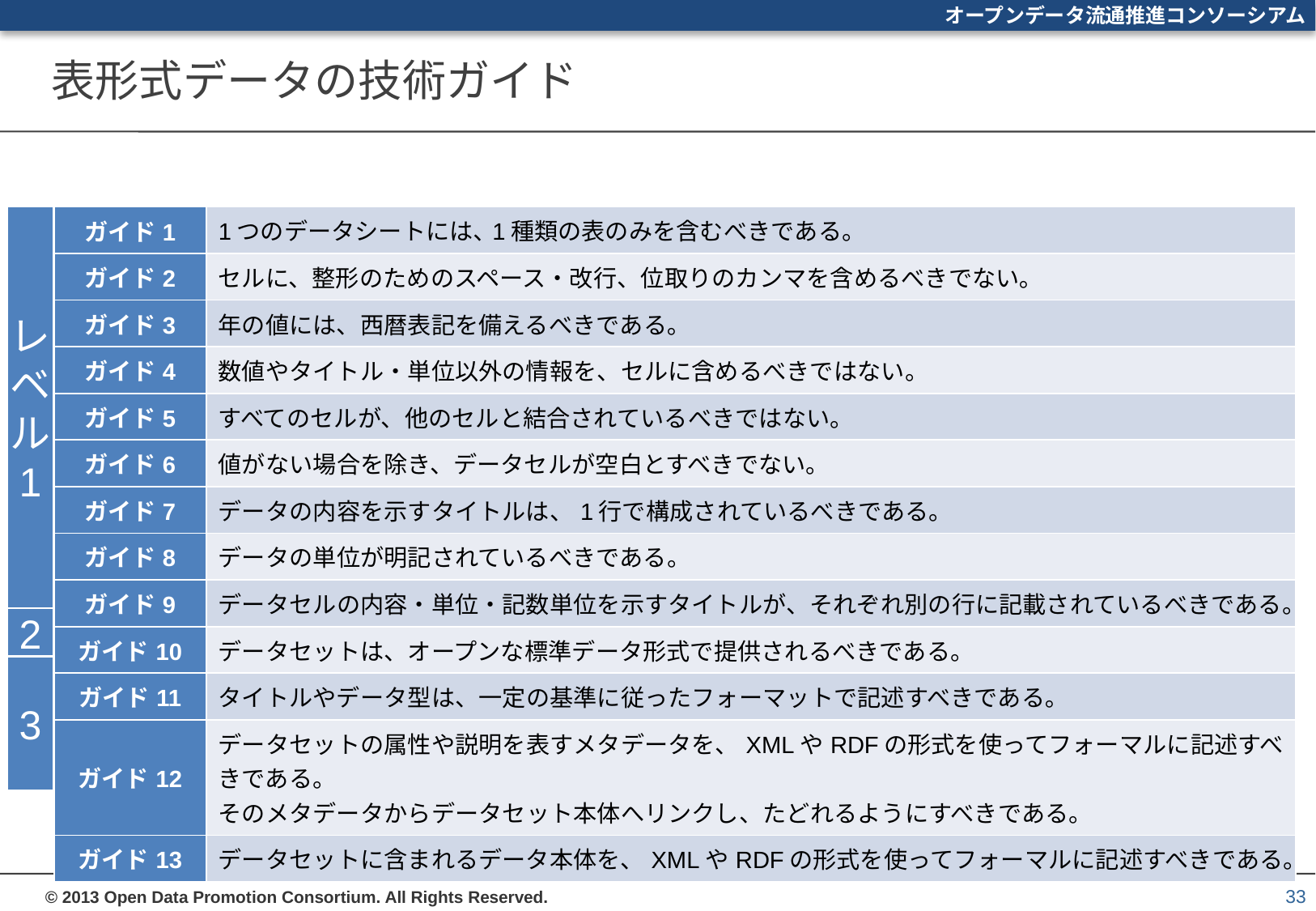

# 表形式データの技術ガイド
レ
ベ
ル
1
| ガイド1 | 1つのデータシートには､1種類の表のみを含むべきである。 |
| --- | --- |
| ガイド2 | セルに、整形のためのスペース・改行、位取りのカンマを含めるべきでない｡ |
| ガイド3 | 年の値には、西暦表記を備えるべきである｡ |
| ガイド4 | 数値やタイトル・単位以外の情報を、セルに含めるべきではない。 |
| ガイド5 | すべてのセルが、他のセルと結合されているべきではない。 |
| ガイド6 | 値がない場合を除き、データセルが空白とすべきでない。 |
| ガイド7 | データの内容を示すタイトルは、1行で構成されているべきである。 |
| ガイド8 | データの単位が明記されているべきである。 |
| ガイド9 | データセルの内容・単位・記数単位を示すタイトルが、それぞれ別の行に記載されているべきである。 |
| ガイド10 | データセットは、オープンな標準データ形式で提供されるべきである。 |
| ガイド11 | タイトルやデータ型は、一定の基準に従ったフォーマットで記述すべきである｡ |
| ガイド12 | データセットの属性や説明を表すメタデータを、XMLやRDFの形式を使ってフォーマルに記述すべきである。 そのメタデータからデータセット本体へリンクし、たどれるようにすべきである。 |
| ガイド13 | データセットに含まれるデータ本体を、XMLやRDFの形式を使ってフォーマルに記述すべきである。 |
2
3
33